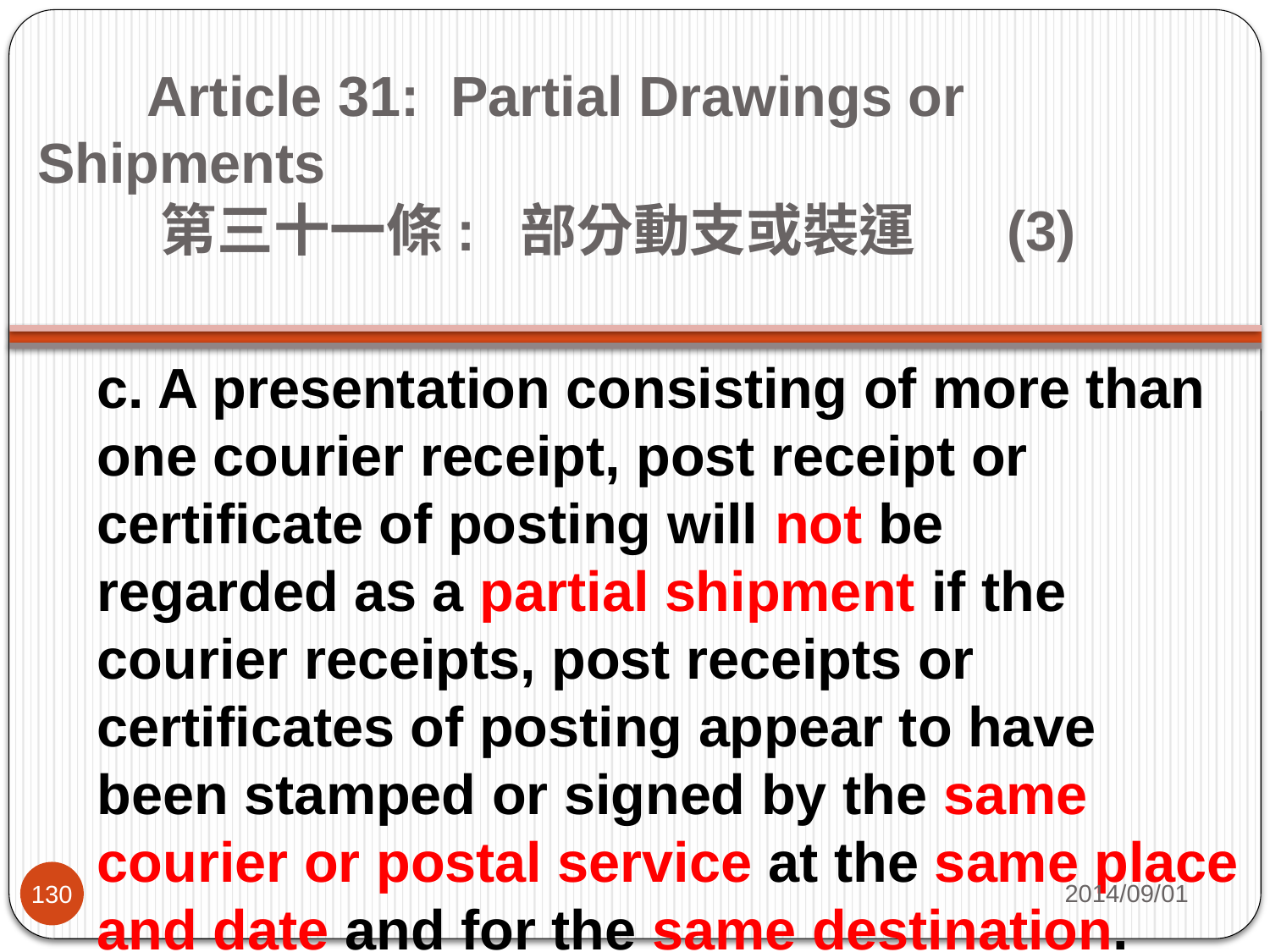

# Article 31:  Partial Drawings or Shipments         第三十一條:  部分動支或裝運      (3)
c. A presentation consisting of more than one courier receipt, post receipt or certificate of posting will not be regarded as a partial shipment if the courier receipts, post receipts or certificates of posting appear to have been stamped or signed by the same courier or postal service at the same place and date and for the same destination.
2014/09/01
130